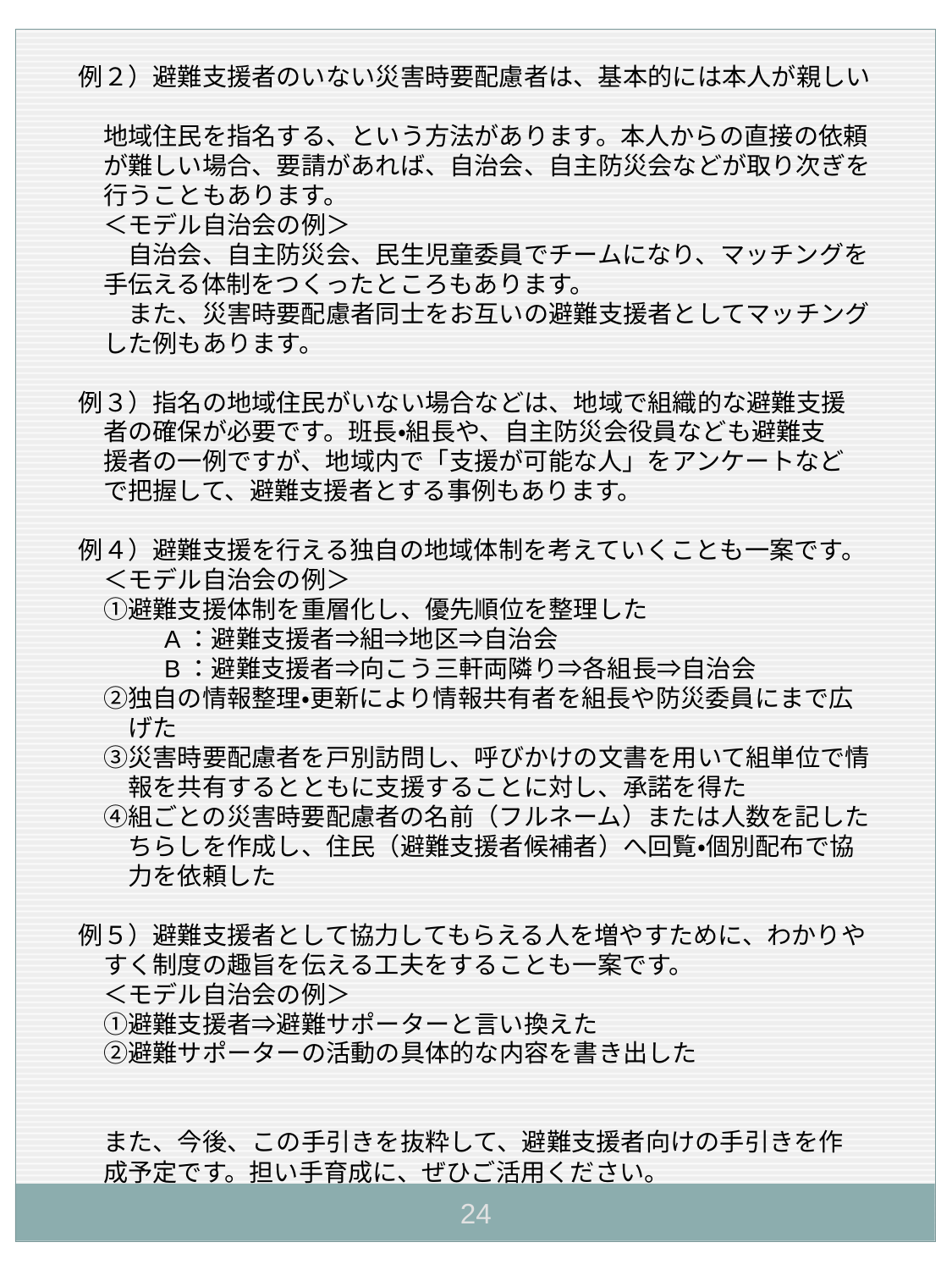

例２）避難支援者のいない災害時要配慮者は、基本的には本人が親しい
　地域住民を指名する、という方法があります。本人からの直接の依頼
　が難しい場合、要請があれば、自治会、自主防災会などが取り次ぎを
　行うこともあります。
　＜モデル自治会の例＞
　　自治会、自主防災会、民生児童委員でチームになり、マッチングを
　手伝える体制をつくったところもあります。
　　また、災害時要配慮者同士をお互いの避難支援者としてマッチング
　した例もあります。

例３）指名の地域住民がいない場合などは、地域で組織的な避難支援
　者の確保が必要です。班長・組長や、自主防災会役員なども避難支
　援者の一例ですが、地域内で「支援が可能な人」をアンケートなど
　で把握して、避難支援者とする事例もあります。

例４）避難支援を行える独自の地域体制を考えていくことも一案です。
　＜モデル自治会の例＞
　①避難支援体制を重層化し、優先順位を整理した
　　　 A：避難支援者⇒組⇒地区⇒自治会
　　　 B：避難支援者⇒向こう三軒両隣り⇒各組長⇒自治会
　②独自の情報整理・更新により情報共有者を組長や防災委員にまで広
　　げた
　③災害時要配慮者を戸別訪問し、呼びかけの文書を用いて組単位で情
　　報を共有するとともに支援することに対し、承諾を得た
　④組ごとの災害時要配慮者の名前（フルネーム）または人数を記した
　　ちらしを作成し、住民（避難支援者候補者）へ回覧・個別配布で協
　　力を依頼した

例５）避難支援者として協力してもらえる人を増やすために、わかりや
　すく制度の趣旨を伝える工夫をすることも一案です。
　＜モデル自治会の例＞
　①避難支援者⇒避難サポーターと言い換えた
　②避難サポーターの活動の具体的な内容を書き出した

　また、今後、この手引きを抜粋して、避難支援者向けの手引きを作
　成予定です。担い手育成に、ぜひご活用ください。
24